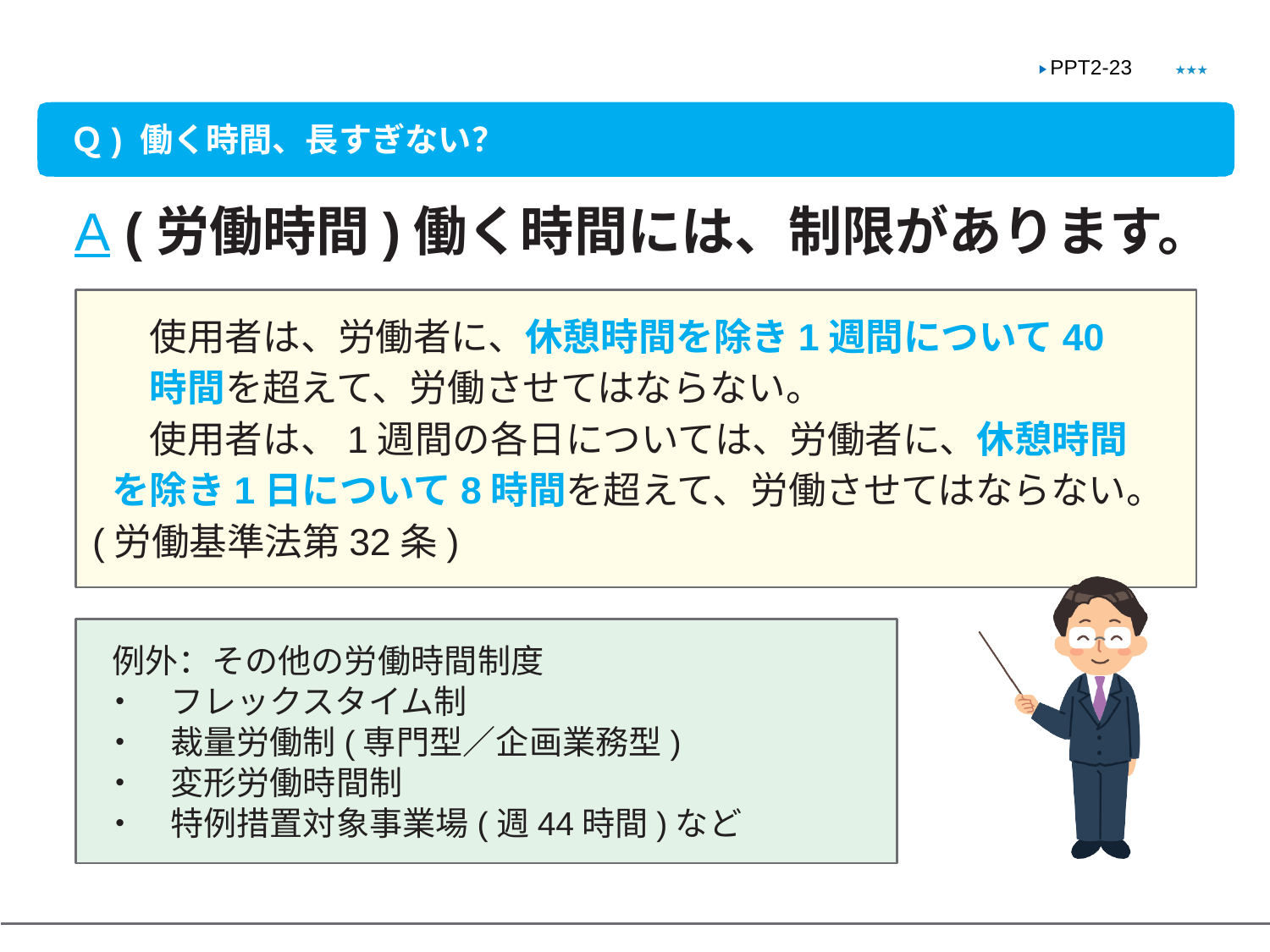

★★★
▶ PPT2-23

Ｑ) 働く時間、長すぎない？
A (労働時間)働く時間には、制限があります。

　使用者は、労働者に、休憩時間を除き1週間について40　　時間を超えて、労働させてはならない。
　使用者は、1週間の各日については、労働者に、休憩時間　を除き1日について8時間を超えて、労働させてはならない。
(労働基準法第32条)

例外：その他の労働時間制度
・　フレックスタイム制
・　裁量労働制(専門型／企画業務型)
・　変形労働時間制
・　特例措置対象事業場(週44時間)など